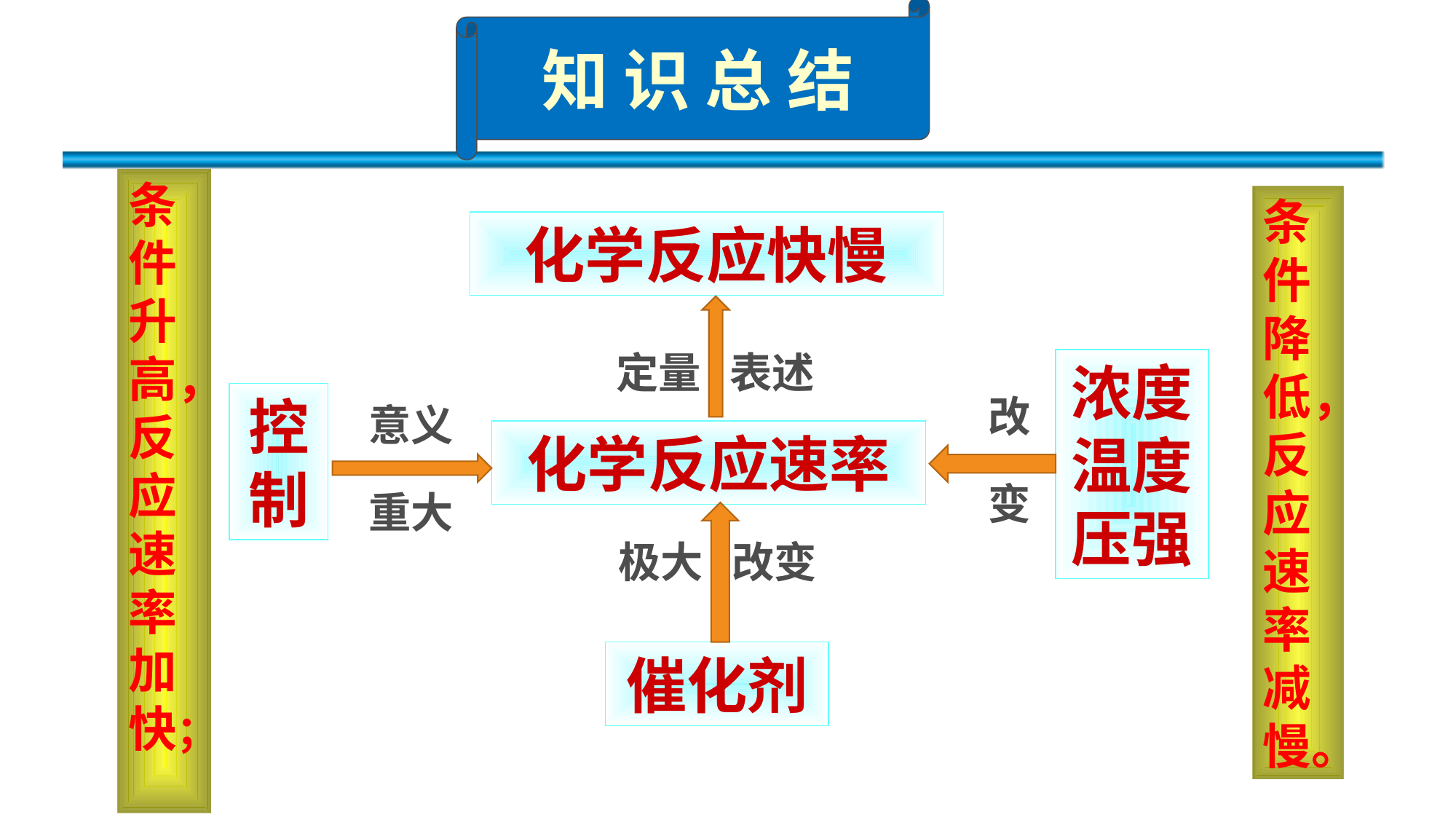

知 识 总 结
条件升高，反应速率加快；

条件降低，反应速率减慢。
化学反应快慢

定量   表述
浓度
温度
压强
控制
改

变

意义

重大
化学反应速率

极大   改变
催化剂